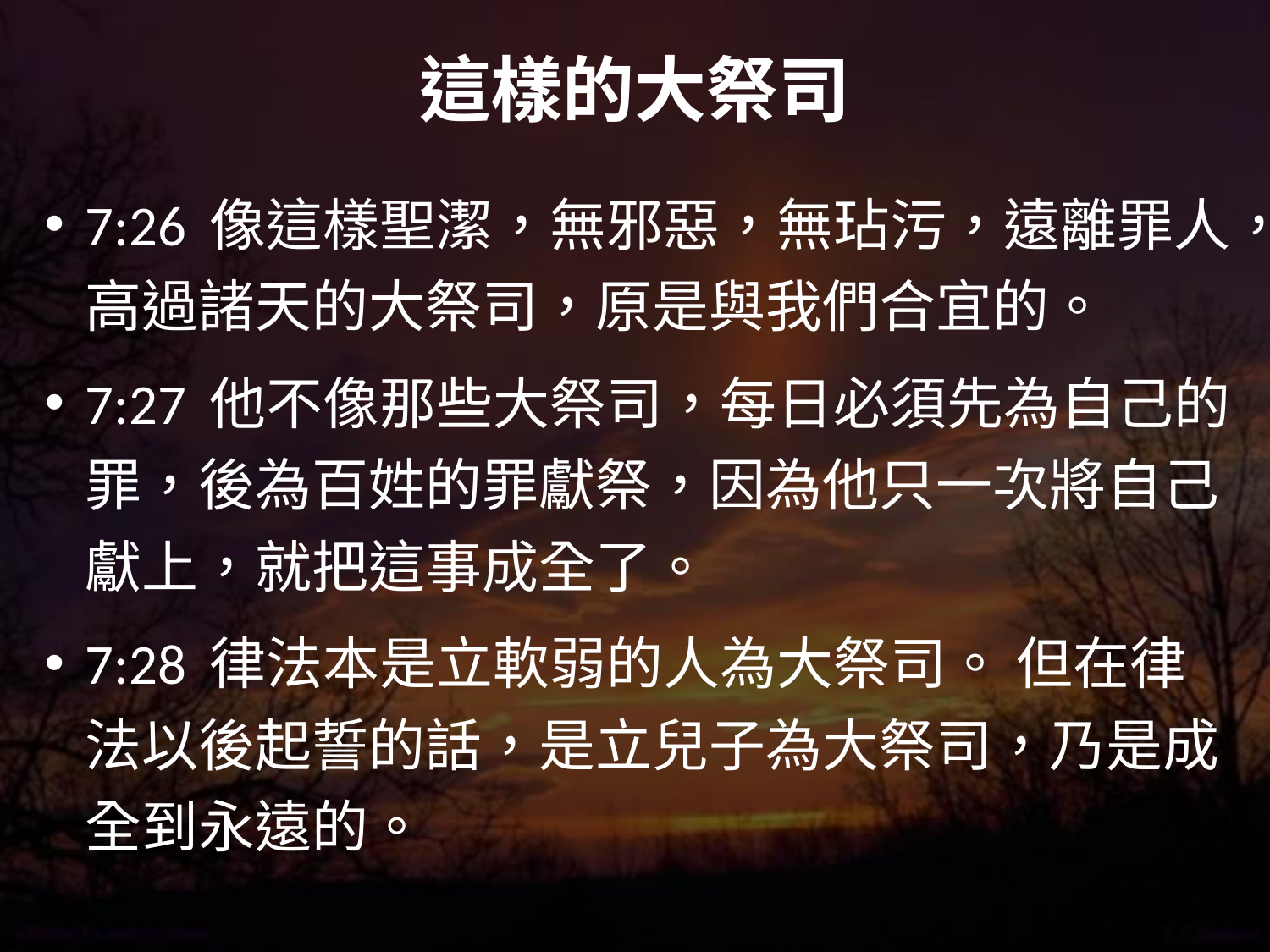

# 這樣的大祭司
7:26 像這樣聖潔，無邪惡，無玷污，遠離罪人，高過諸天的大祭司，原是與我們合宜的。
7:27 他不像那些大祭司，每日必須先為自己的罪，後為百姓的罪獻祭，因為他只一次將自己獻上，就把這事成全了。
7:28 律法本是立軟弱的人為大祭司。 但在律法以後起誓的話，是立兒子為大祭司，乃是成全到永遠的。